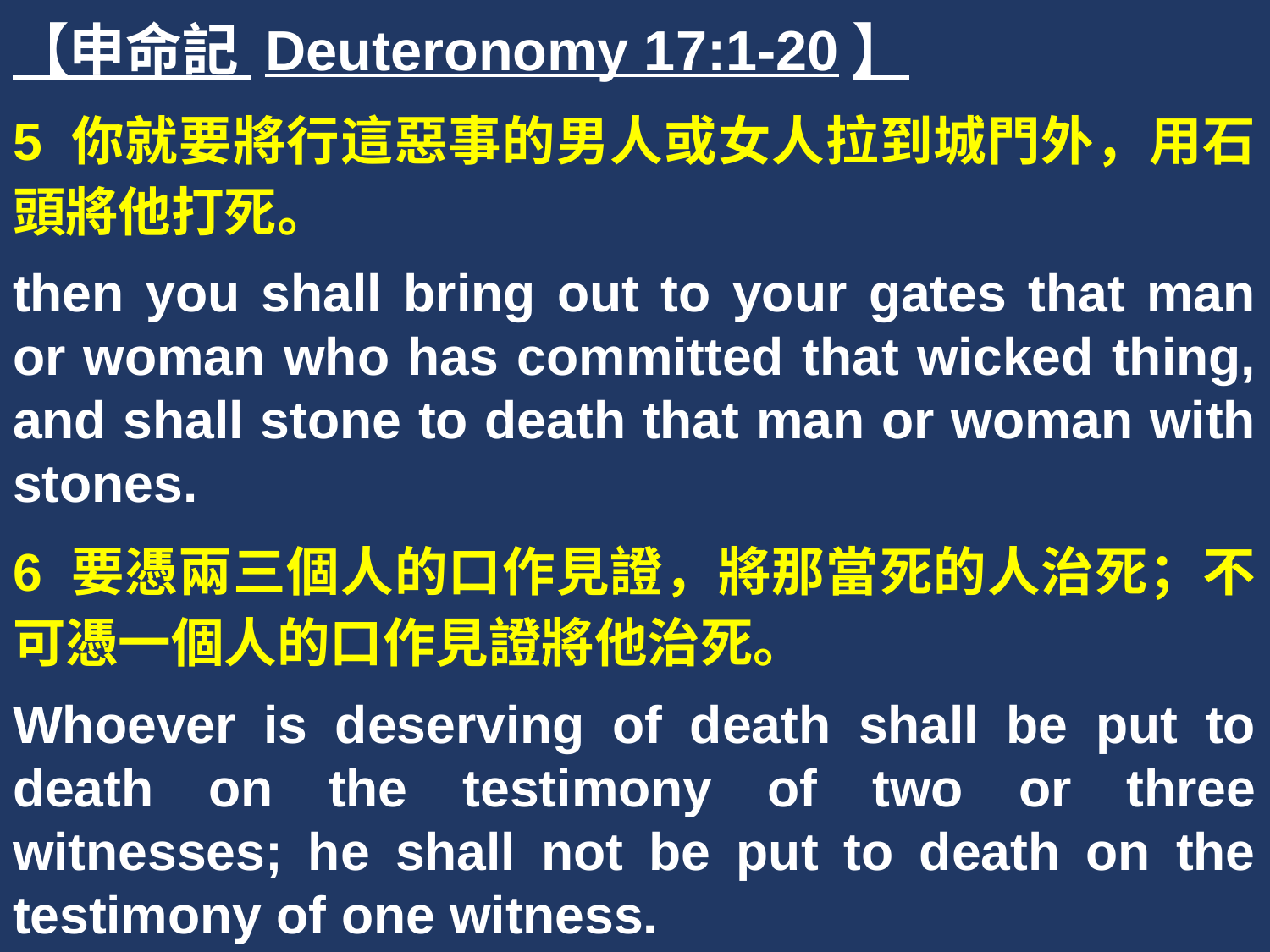

【申命記 Deuteronomy 17:1-20】
5 你就要將行這惡事的男人或女人拉到城門外，用石頭將他打死。
then you shall bring out to your gates that man or woman who has committed that wicked thing, and shall stone to death that man or woman with stones.
6 要憑兩三個人的口作見證，將那當死的人治死；不可憑一個人的口作見證將他治死。
Whoever is deserving of death shall be put to death on the testimony of two or three witnesses; he shall not be put to death on the testimony of one witness.